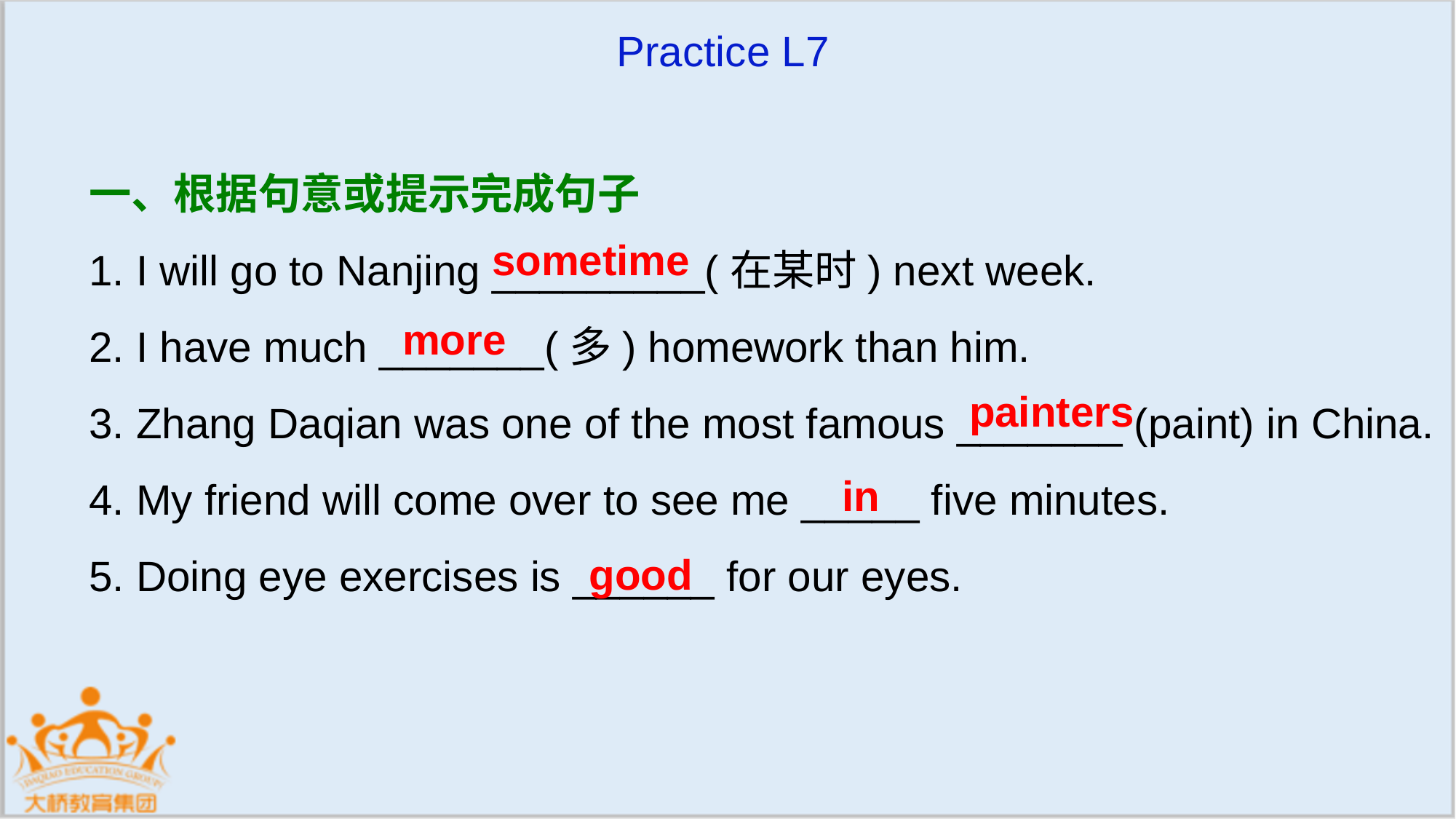

Practice L7
一、根据句意或提示完成句子
1. I will go to Nanjing _________(在某时) next week.
2. I have much _______(多) homework than him.
3. Zhang Daqian was one of the most famous _______ (paint) in China.
4. My friend will come over to see me _____ five minutes.
5. Doing eye exercises is ______ for our eyes.
sometime
more
painters
in
good